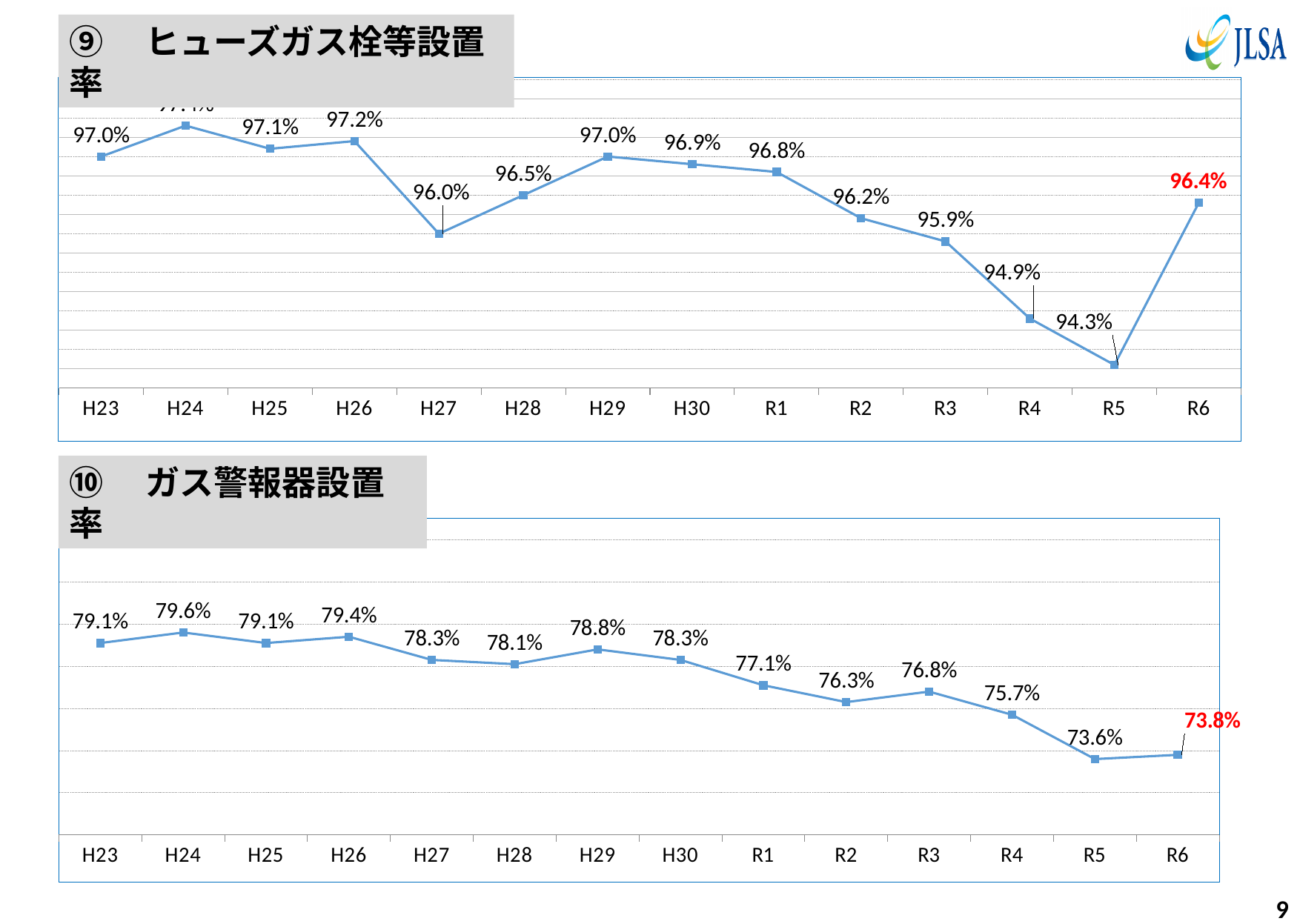

⑨　ヒューズガス栓等設置率

### Chart

| Category | ヒューズガス栓等設置率 |
|---|---|
| H23 | 0.97 |
| H24 | 0.974 |
| H25 | 0.971 |
| H26 | 0.972 |
| H27 | 0.96 |
| H28 | 0.965 |
| H29 | 0.97 |
| H30 | 0.969 |
| R1 | 0.968 |
| R2 | 0.962 |
| R3 | 0.959 |
| R4 | 0.949 |
| R5 | 0.943 |
| R6 | 0.964 |
⑩　ガス警報器設置率

### Chart

| Category | ガス警報器設置率 |
|---|---|
| H23 | 0.791 |
| H24 | 0.796 |
| H25 | 0.791 |
| H26 | 0.794 |
| H27 | 0.783 |
| H28 | 0.781 |
| H29 | 0.788 |
| H30 | 0.783 |
| R1 | 0.771 |
| R2 | 0.763 |
| R3 | 0.768 |
| R4 | 0.757 |
| R5 | 0.736 |
| R6 | 0.738 |
9